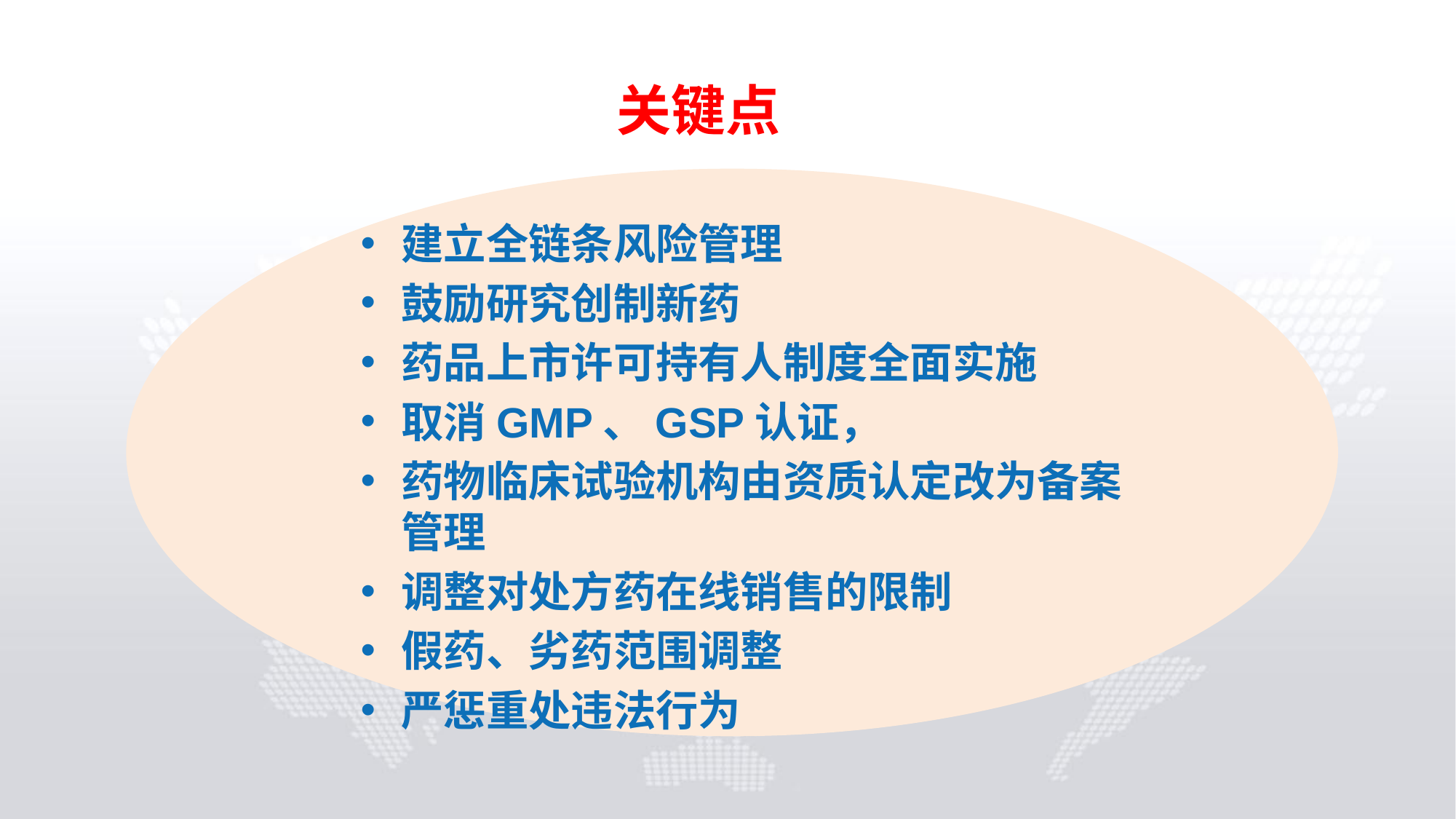

# 关键点

建立全链条风险管理
鼓励研究创制新药
药品上市许可持有人制度全面实施
取消GMP、GSP认证，
药物临床试验机构由资质认定改为备案管理
调整对处方药在线销售的限制
假药、劣药范围调整
严惩重处违法行为